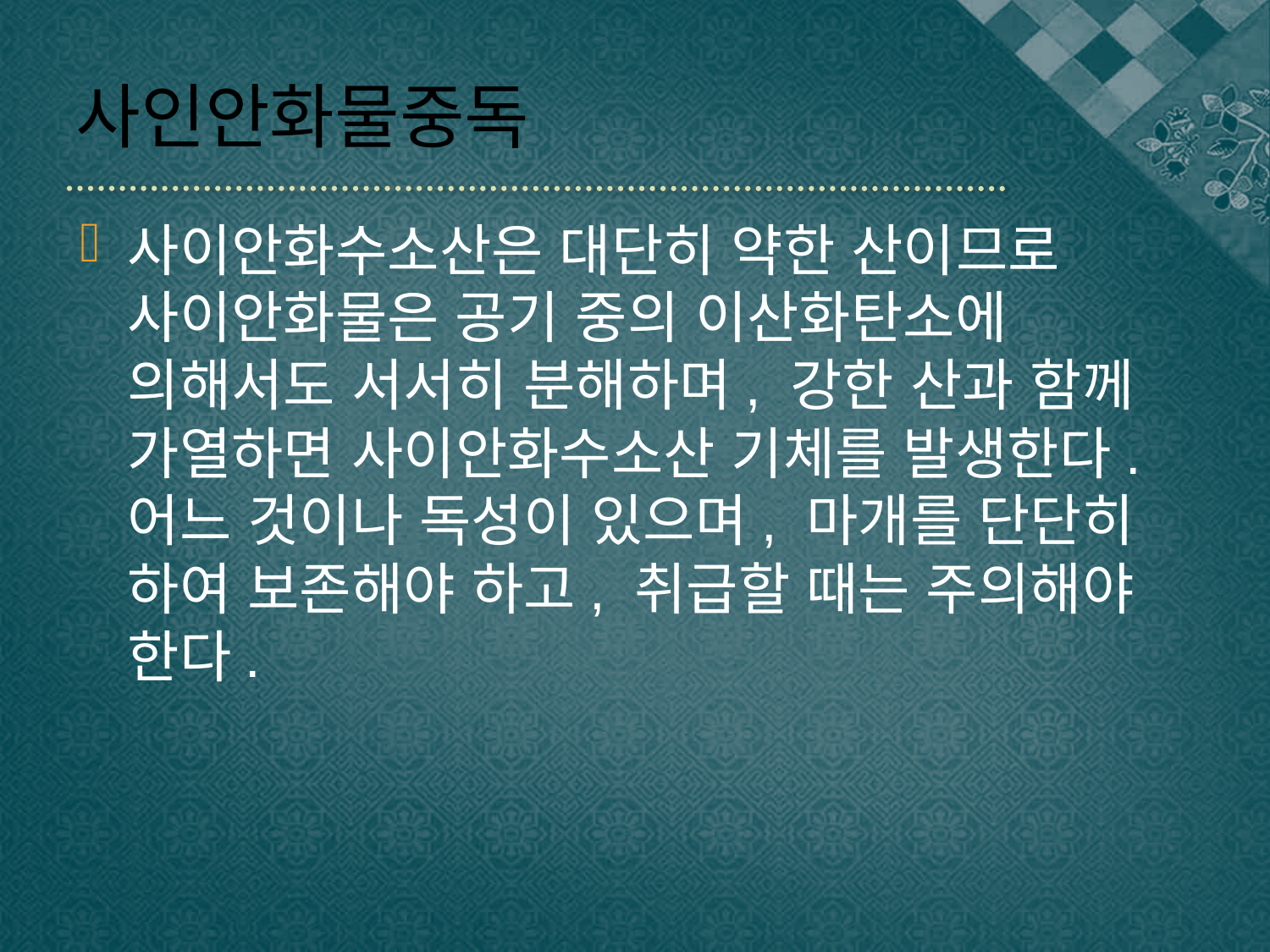

# 사인안화물중독
사이안화수소산은 대단히 약한 산이므로 사이안화물은 공기 중의 이산화탄소에 의해서도 서서히 분해하며, 강한 산과 함께 가열하면 사이안화수소산 기체를 발생한다. 어느 것이나 독성이 있으며, 마개를 단단히 하여 보존해야 하고, 취급할 때는 주의해야 한다.